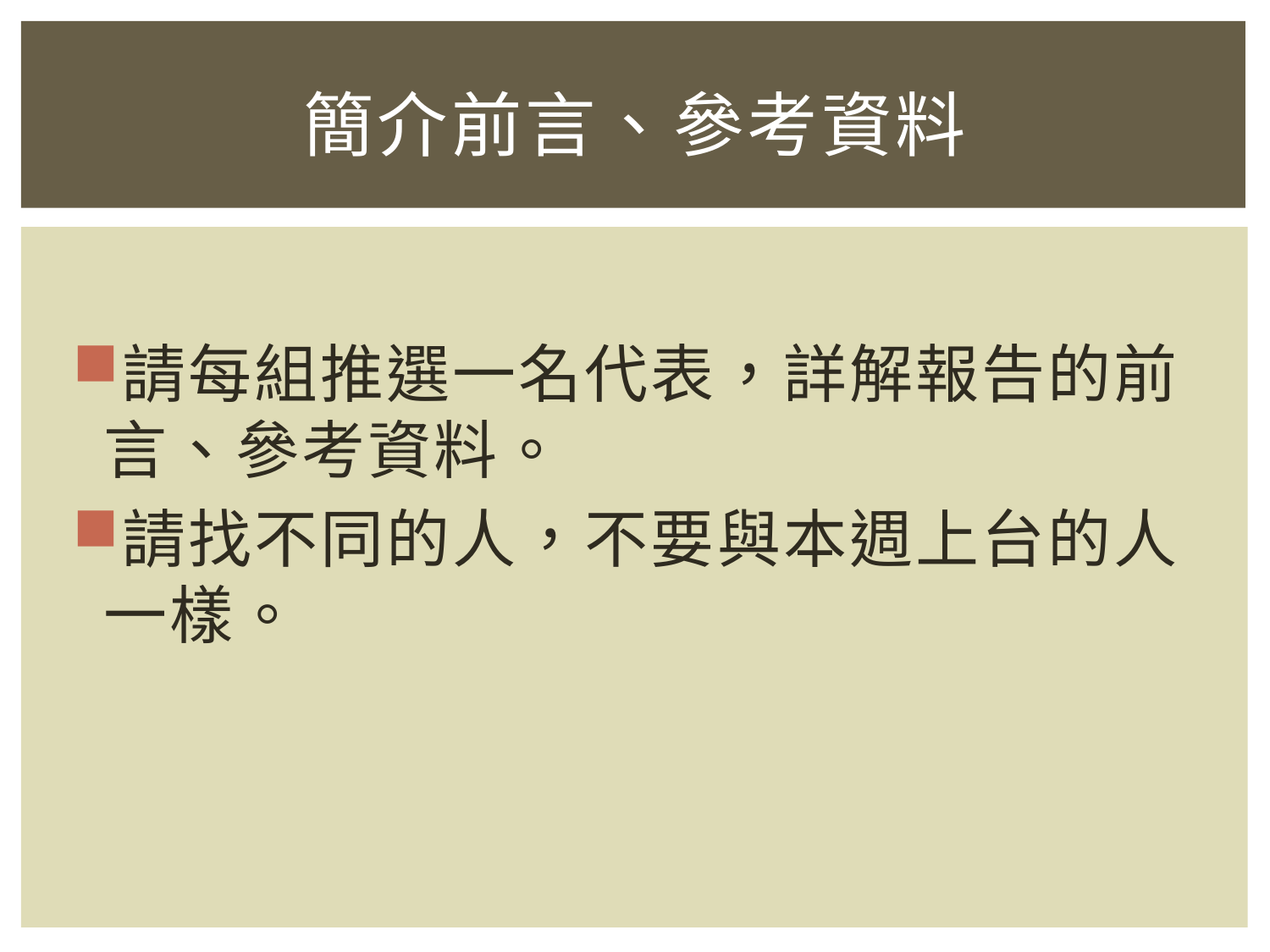

# 簡介前言、參考資料

請每組推選一名代表，詳解報告的前言、參考資料。
請找不同的人，不要與本週上台的人一樣。